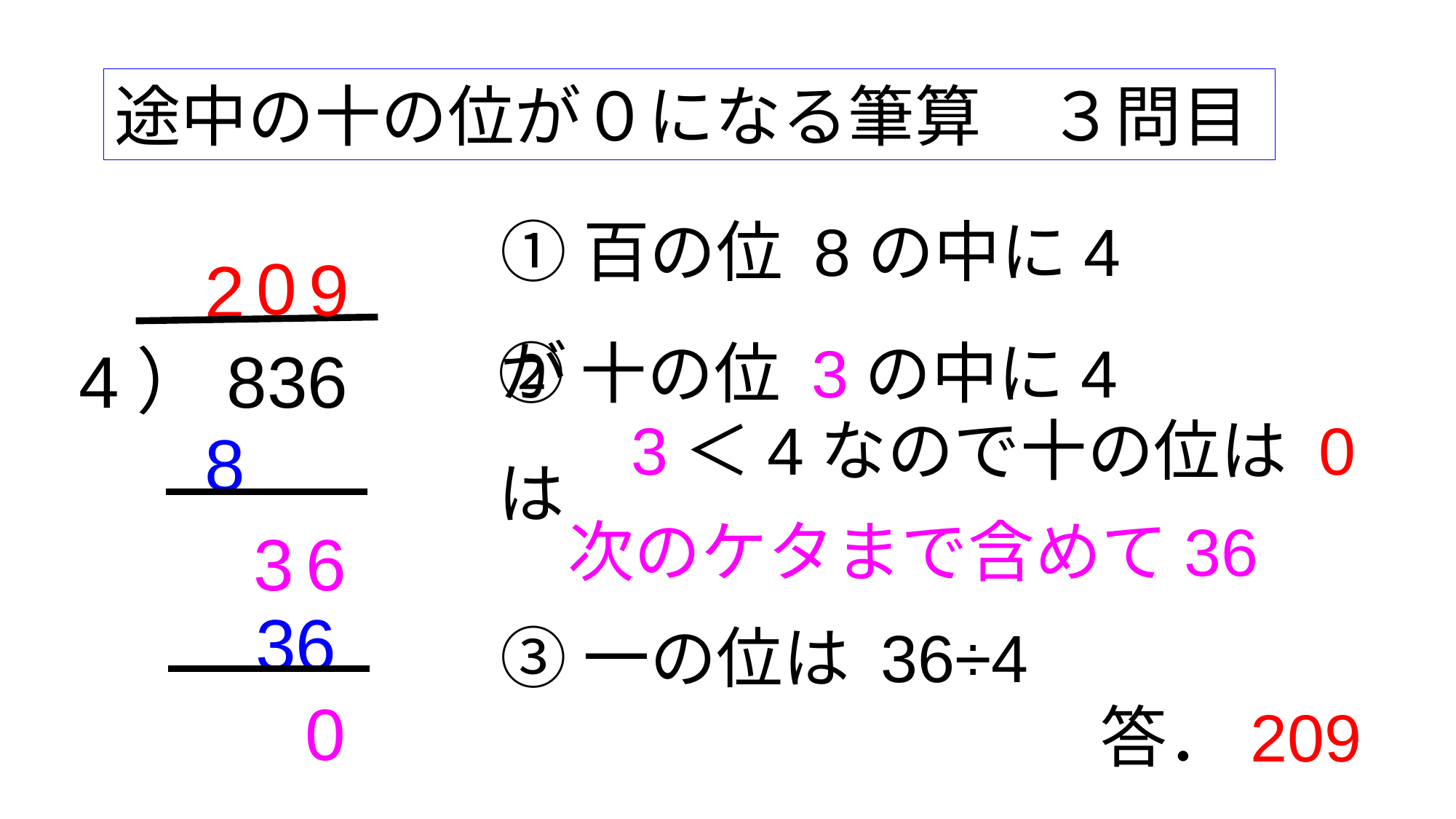

途中の十の位が０になる筆算　３問目
①百の位 8の中に4が
0
9
2
②十の位 3の中に4は
4）836
8
3＜4なので十の位は 0
3
6
次のケタまで含めて36
36
③一の位は 36÷4
0
答．209